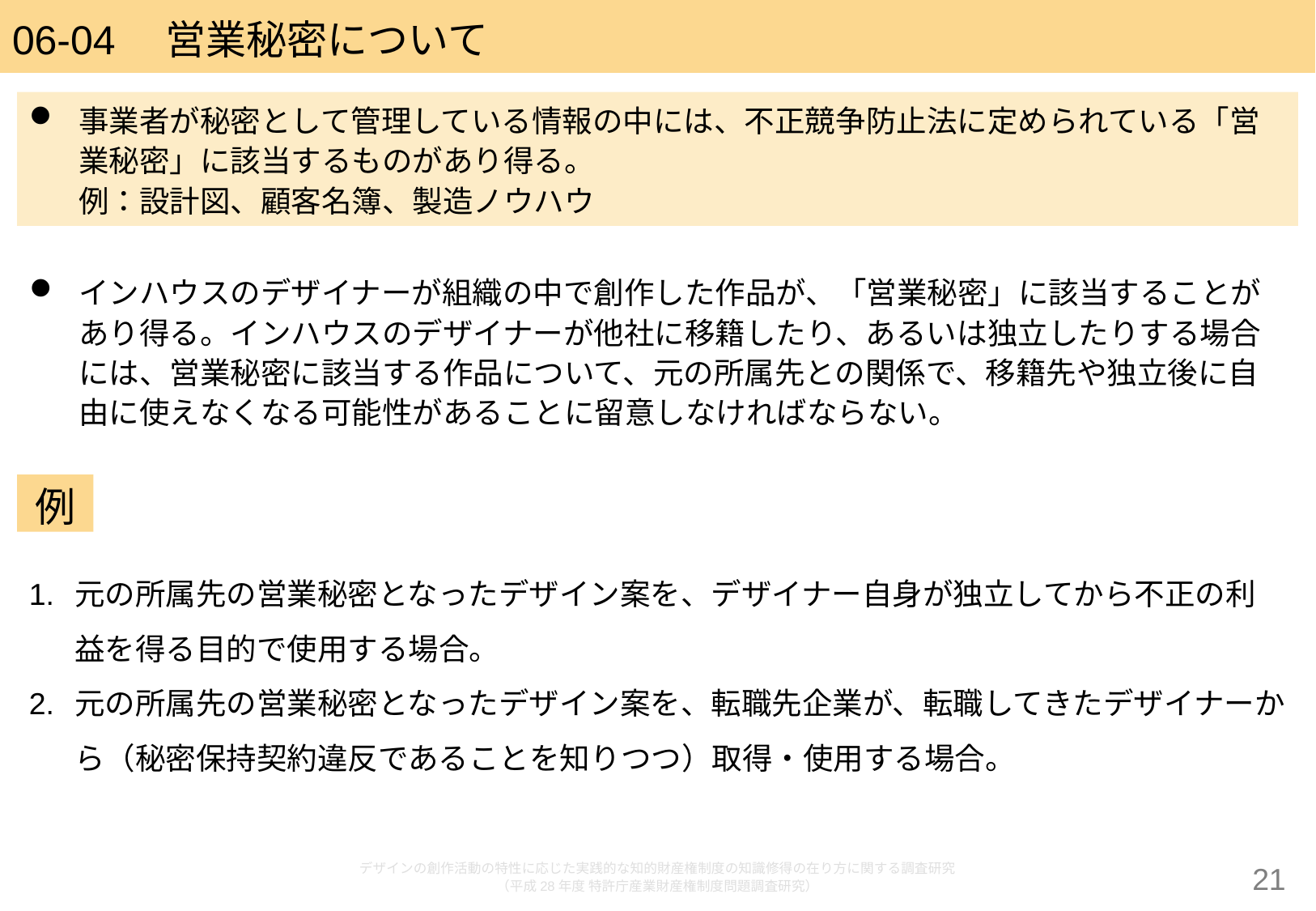

# 06-04　営業秘密について
事業者が秘密として管理している情報の中には、不正競争防止法に定められている「営業秘密」に該当するものがあり得る。
例：設計図、顧客名簿、製造ノウハウ
インハウスのデザイナーが組織の中で創作した作品が、「営業秘密」に該当することがあり得る。インハウスのデザイナーが他社に移籍したり、あるいは独立したりする場合には、営業秘密に該当する作品について、元の所属先との関係で、移籍先や独立後に自由に使えなくなる可能性があることに留意しなければならない。
例
元の所属先の営業秘密となったデザイン案を、デザイナー自身が独立してから不正の利益を得る目的で使用する場合。
元の所属先の営業秘密となったデザイン案を、転職先企業が、転職してきたデザイナーから（秘密保持契約違反であることを知りつつ）取得・使用する場合。

デザインの創作活動の特性に応じた実践的な知的財産権制度の知識修得の在り方に関する調査研究
（平成28年度 特許庁産業財産権制度問題調査研究）
21